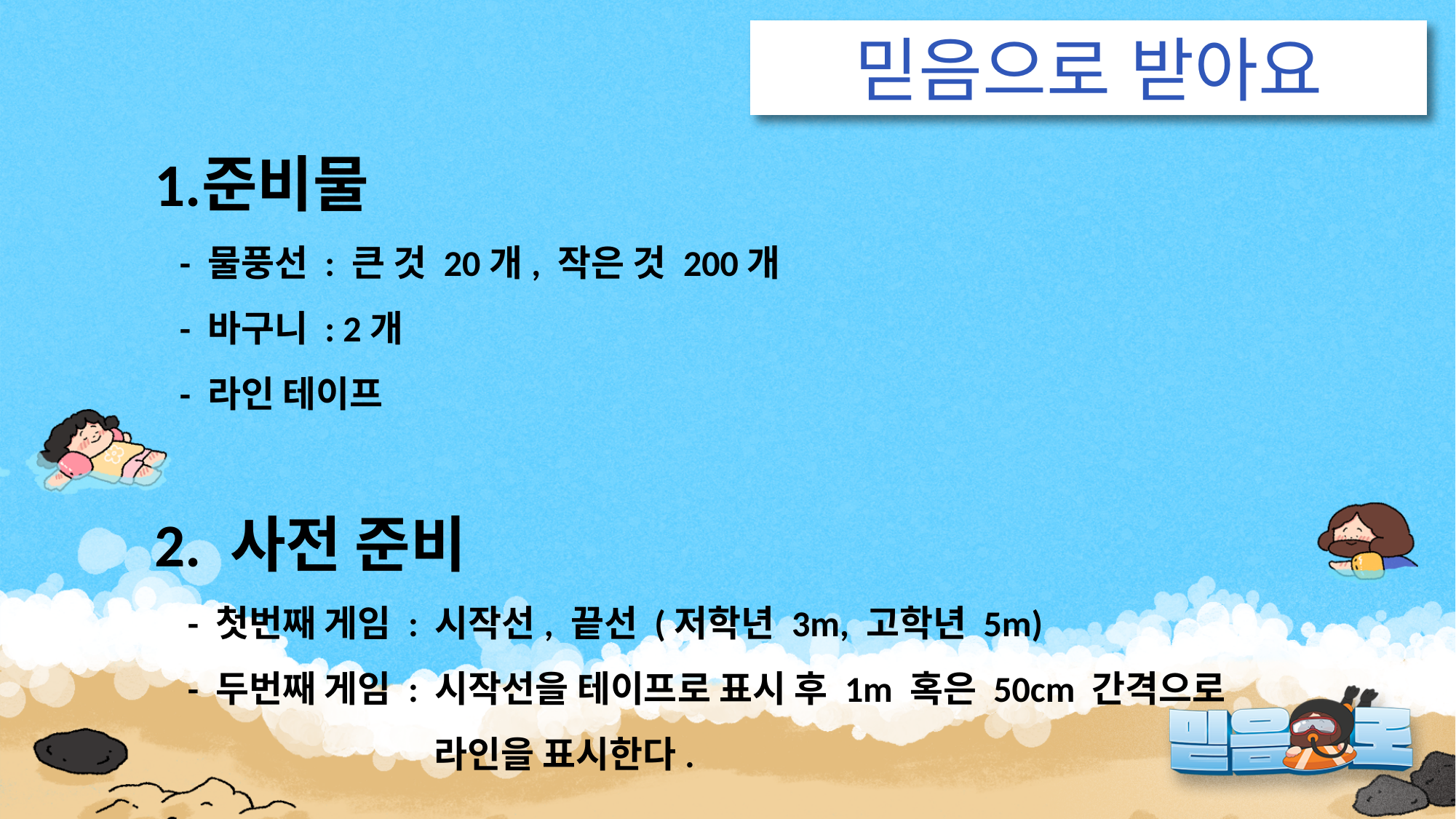

믿음으로 받아요
준비물
   - 물풍선 : 큰 것 20개, 작은 것 200개
   - 바구니 : 2개
   - 라인 테이프

2. 사전 준비
    - 첫번째 게임 : 시작선, 끝선 (저학년 3m, 고학년 5m)
    - 두번째 게임 : 시작선을 테이프로 표시 후 1m 혹은 50cm 간격으로
                                 라인을 표시한다.